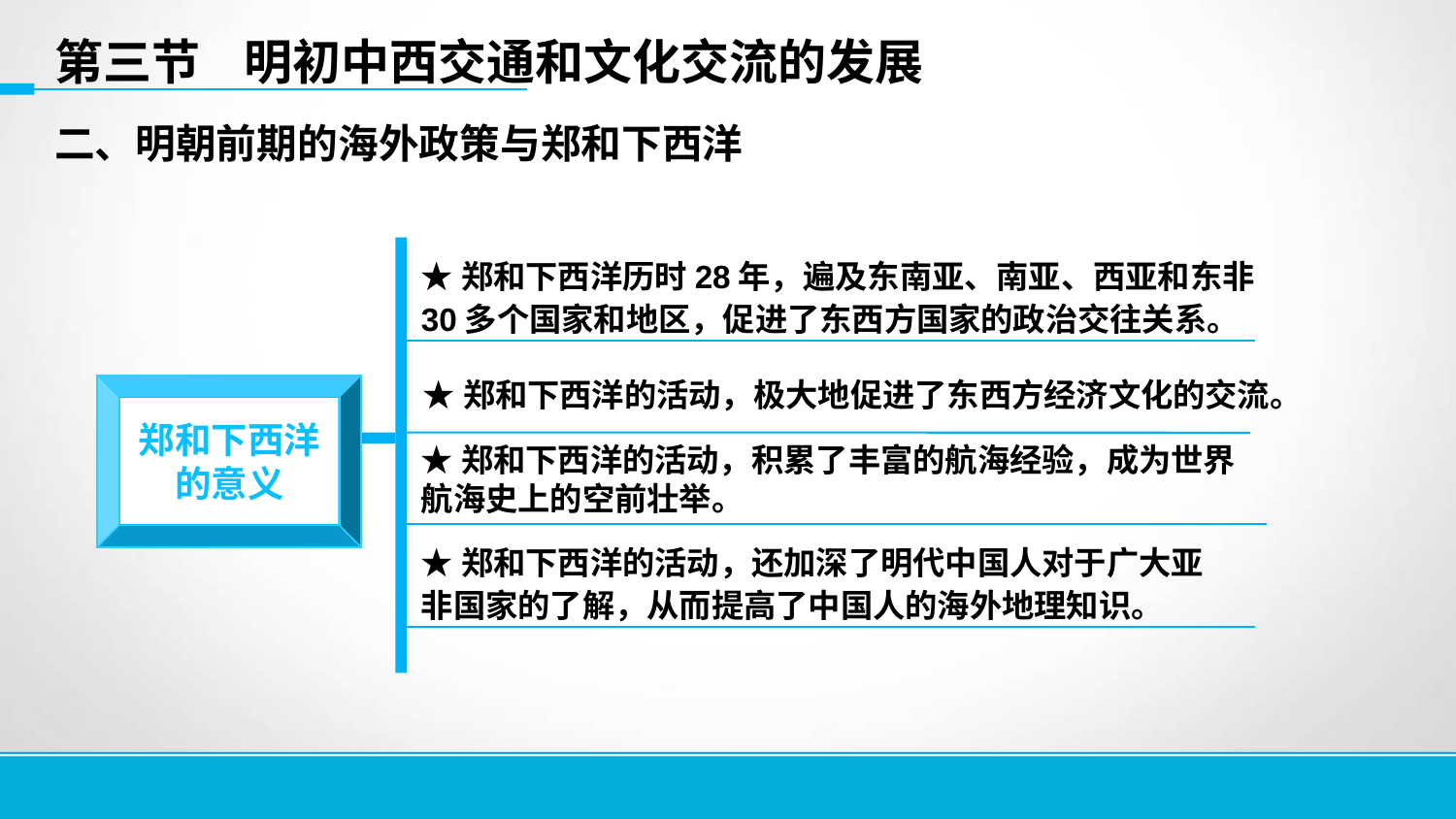

第三节    明初中西交通和文化交流的发展

二、明朝前期的海外政策与郑和下西洋

★郑和下西洋历时28年，遍及东南亚、南亚、西亚和东非30多个国家和地区，促进了东西方国家的政治交往关系。

★郑和下西洋的活动，极大地促进了东西方经济文化的交流。

郑和下西洋
的意义

★郑和下西洋的活动，积累了丰富的航海经验，成为世界航海史上的空前壮举。
★郑和下西洋的活动，还加深了明代中国人对于广大亚非国家的了解，从而提高了中国人的海外地理知识。
14
14